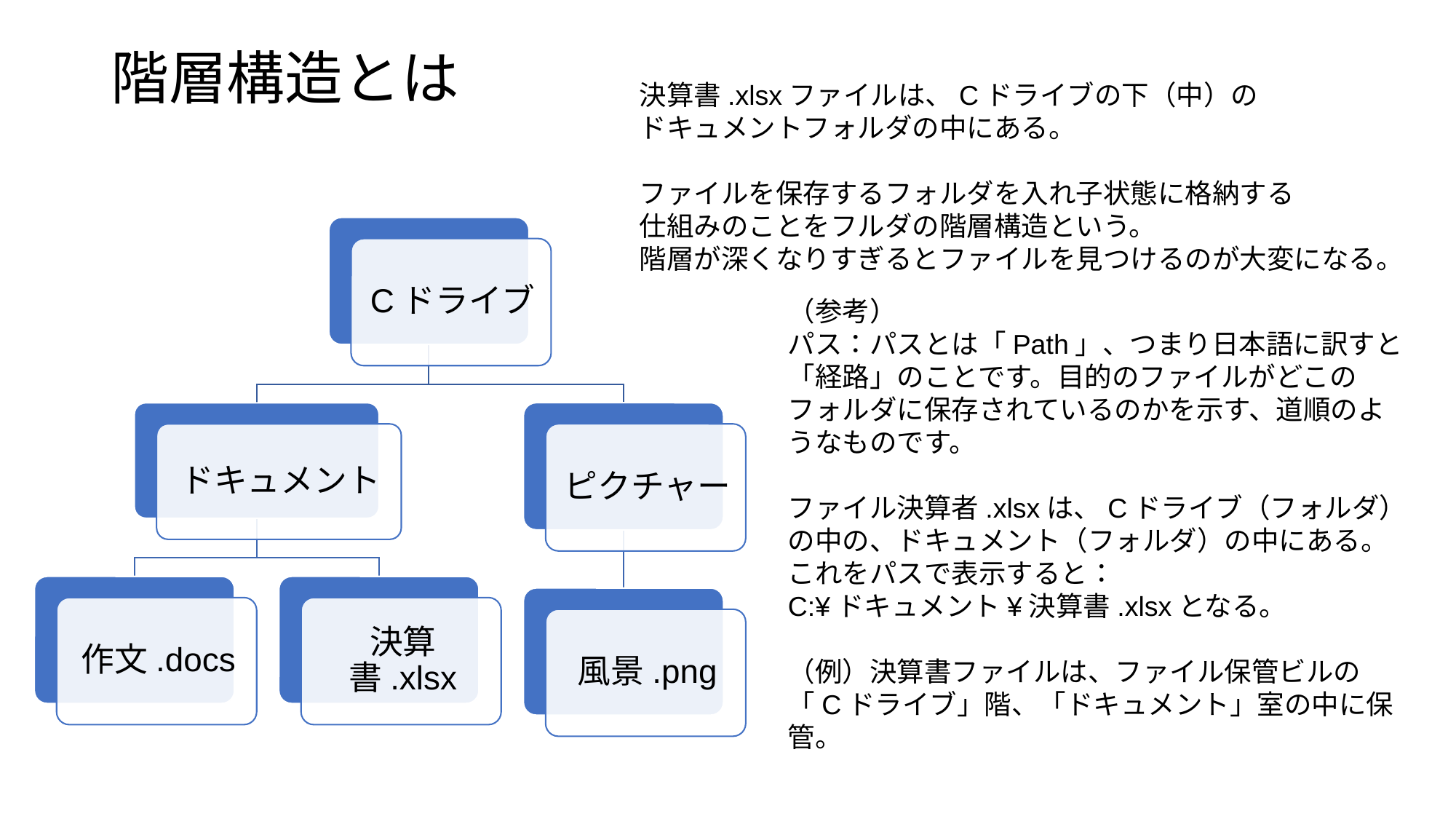

# 階層構造とは
決算書.xlsxファイルは、Cドライブの下（中）の
ドキュメントフォルダの中にある。

ファイルを保存するフォルダを入れ子状態に格納する
仕組みのことをフルダの階層構造という。
階層が深くなりすぎるとファイルを見つけるのが大変になる。

Cドライブ
ドキュメント
作文.docs
決算書.xlsx
ピクチャー
風景.png
（参考）
パス：パスとは「Path」、つまり日本語に訳すと「経路」のことです。目的のファイルがどこのフォルダに保存されているのかを示す、道順のようなものです。

ファイル決算者.xlsxは、Cドライブ（フォルダ）の中の、ドキュメント（フォルダ）の中にある。
これをパスで表示すると：
C:¥ドキュメント¥決算書.xlsxとなる。

（例）決算書ファイルは、ファイル保管ビルの「Cドライブ」階、「ドキュメント」室の中に保管。